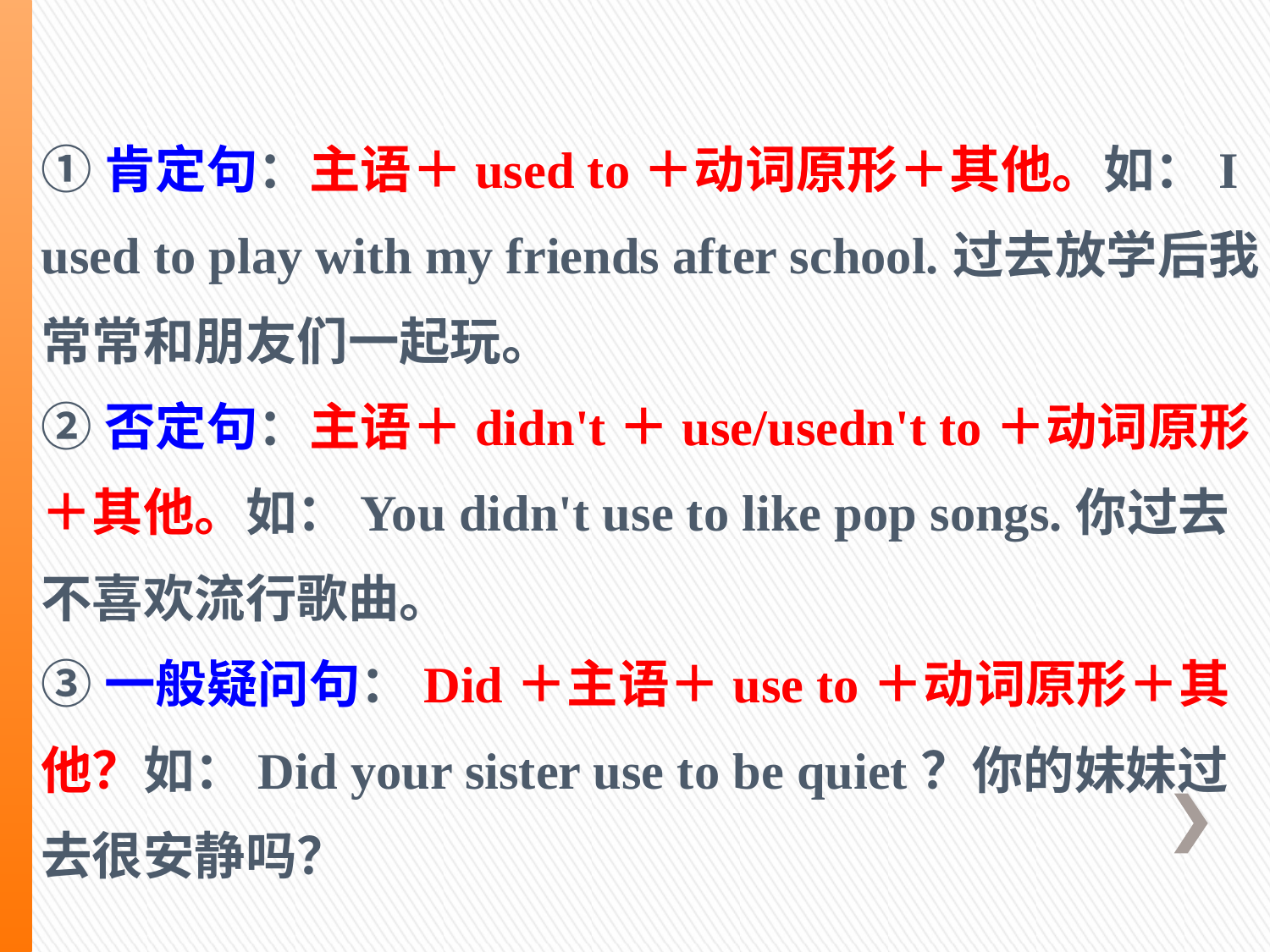

①肯定句：主语＋used to＋动词原形＋其他。如：I used to play with my friends after school.过去放学后我常常和朋友们一起玩。
②否定句：主语＋didn't＋use/usedn't to＋动词原形＋其他。如：You didn't use to like pop songs.你过去不喜欢流行歌曲。
③一般疑问句：Did＋主语＋use to＋动词原形＋其他？如：Did your sister use to be quiet？你的妹妹过去很安静吗？